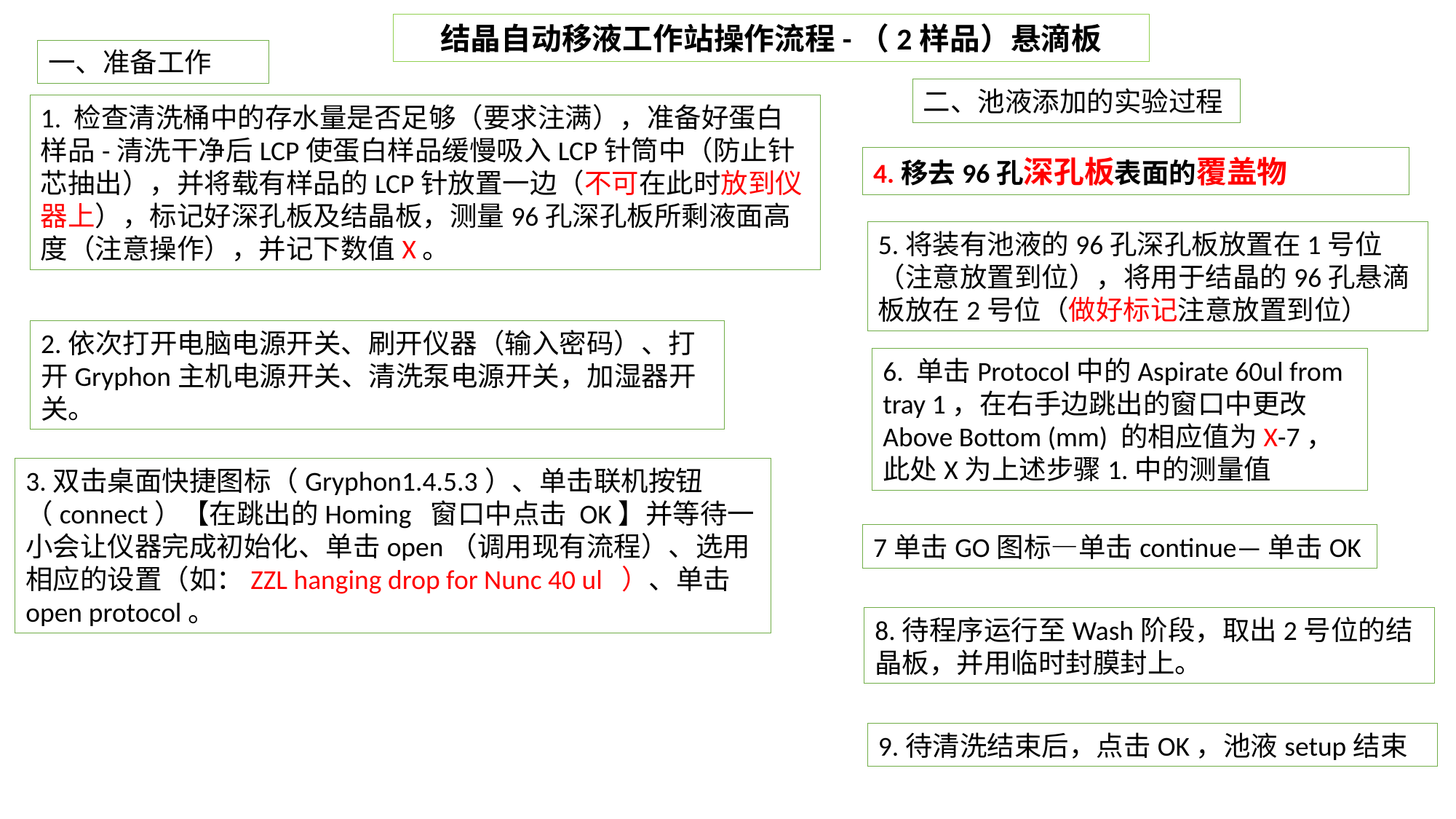

结晶自动移液工作站操作流程-（2样品）悬滴板
一、准备工作
二、池液添加的实验过程
1. 检查清洗桶中的存水量是否足够（要求注满），准备好蛋白样品-清洗干净后LCP使蛋白样品缓慢吸入LCP针筒中（防止针芯抽出），并将载有样品的LCP针放置一边（不可在此时放到仪器上），标记好深孔板及结晶板，测量96孔深孔板所剩液面高度（注意操作），并记下数值X。
4.移去96孔深孔板表面的覆盖物
5.将装有池液的96孔深孔板放置在1号位（注意放置到位），将用于结晶的96孔悬滴板放在2号位（做好标记注意放置到位）
2.依次打开电脑电源开关、刷开仪器（输入密码）、打开Gryphon主机电源开关、清洗泵电源开关，加湿器开关。
6. 单击Protocol中的Aspirate 60ul from tray 1，在右手边跳出的窗口中更改 Above Bottom (mm) 的相应值为X-7， 此处X为上述步骤1.中的测量值
3.双击桌面快捷图标（Gryphon1.4.5.3）、单击联机按钮（connect）【在跳出的Homing  窗口中点击 OK】并等待一小会让仪器完成初始化、单击open（调用现有流程）、选用相应的设置（如：ZZL hanging drop for Nunc 40 ul  ）、单击open protocol。
7单击GO图标—单击continue—单击OK
8.待程序运行至Wash阶段，取出2号位的结晶板，并用临时封膜封上。
9.待清洗结束后，点击OK，池液setup结束